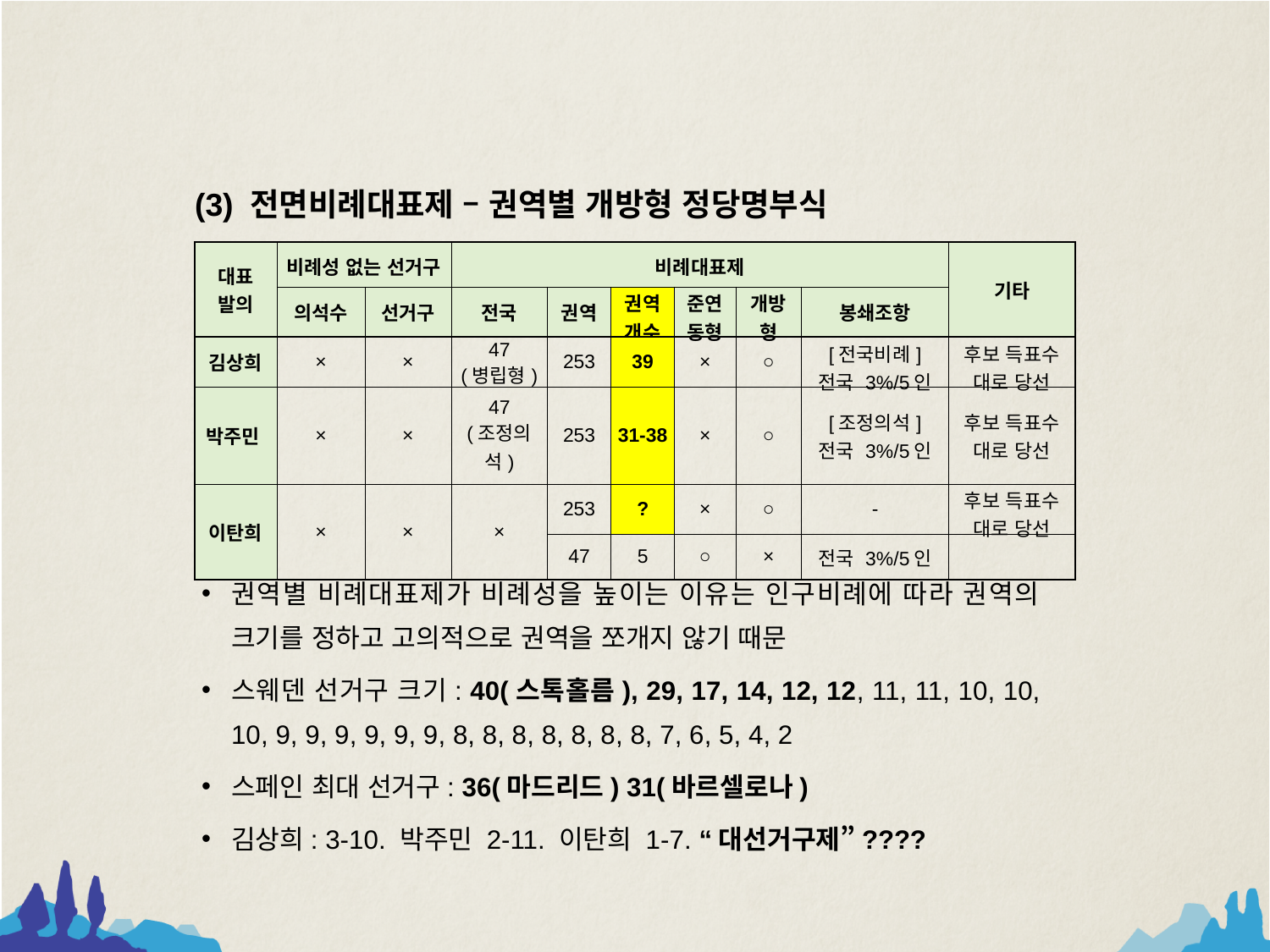

(3) 전면비례대표제 – 권역별 개방형 정당명부식
| 대표 발의 | 비례성 없는 선거구 |  | 비례대표제 |  |  |  |  |  | 기타 |
| --- | --- | --- | --- | --- | --- | --- | --- | --- | --- |
|  | 의석수 | 선거구 | 전국 | 권역 | 권역 개수 | 준연동형 | 개방형 | 봉쇄조항 |  |
| 김상희 | × | × | 47 (병립형) | 253 | 39 | × | ○ | [전국비례] 전국 3%/5인 | 후보 득표수 대로 당선 |
| 박주민 | × | × | 47 (조정의석) | 253 | 31-38 | × | ○ | [조정의석] 전국 3%/5인 | 후보 득표수 대로 당선 |
| 이탄희 | × | × | × | 253 | ? | × | ○ | - | 후보 득표수 대로 당선 |
|  |  |  |  | 47 | 5 | ○ | × | 전국 3%/5인 |  |

권역별 비례대표제가 비례성을 높이는 이유는 인구비례에 따라 권역의 크기를 정하고 고의적으로 권역을 쪼개지 않기 때문
스웨덴 선거구 크기: 40(스톡홀름), 29, 17, 14, 12, 12, 11, 11, 10, 10, 10, 9, 9, 9, 9, 9, 9, 8, 8, 8, 8, 8, 8, 8, 7, 6, 5, 4, 2
스페인 최대 선거구: 36(마드리드) 31(바르셀로나)
김상희: 3-10. 박주민 2-11. 이탄희 1-7. “대선거구제”????